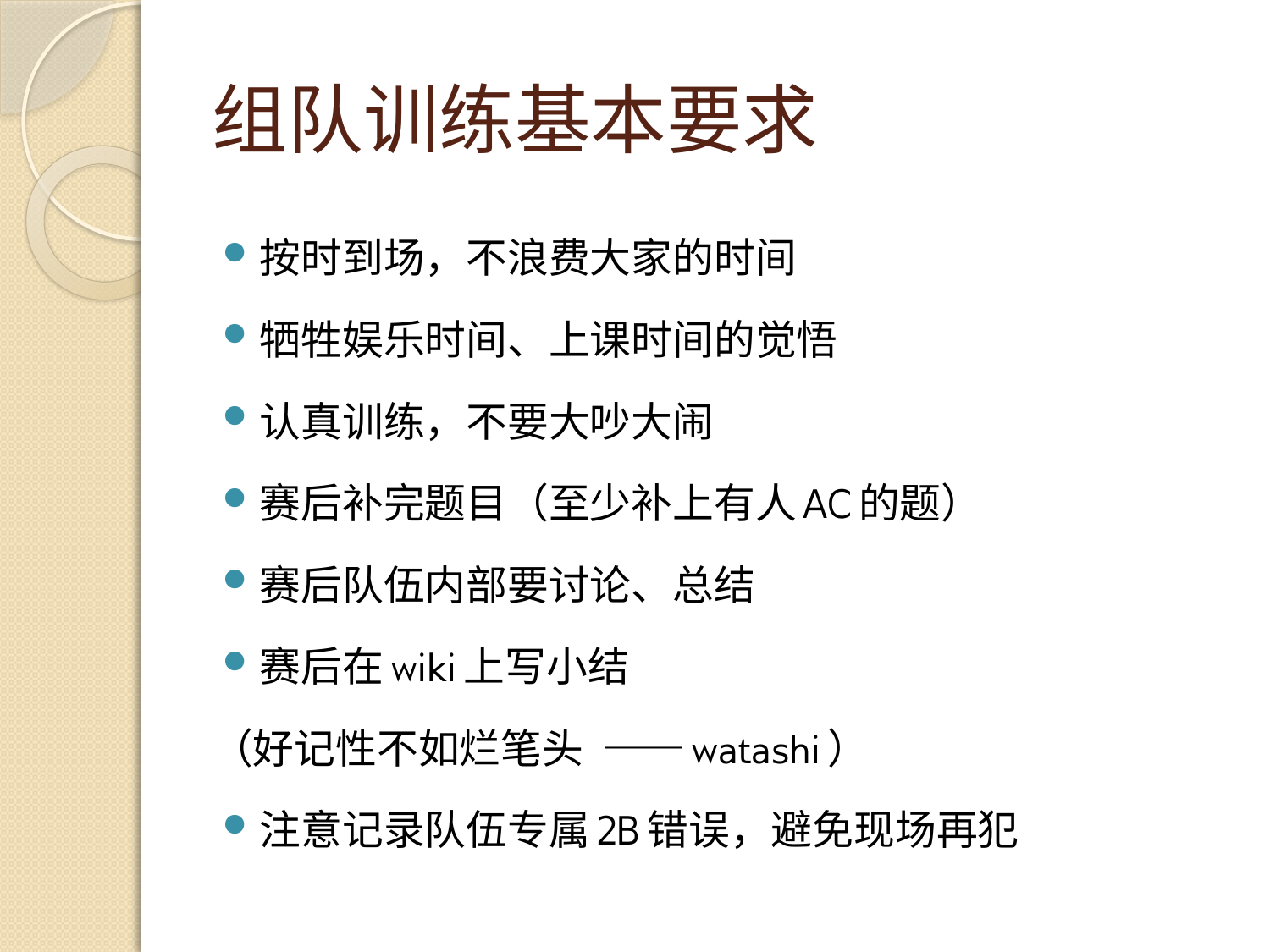

# 组队训练基本要求
按时到场，不浪费大家的时间
牺牲娱乐时间、上课时间的觉悟
认真训练，不要大吵大闹
赛后补完题目（至少补上有人AC的题）
赛后队伍内部要讨论、总结
赛后在wiki上写小结
（好记性不如烂笔头  ——watashi）
注意记录队伍专属2B错误，避免现场再犯